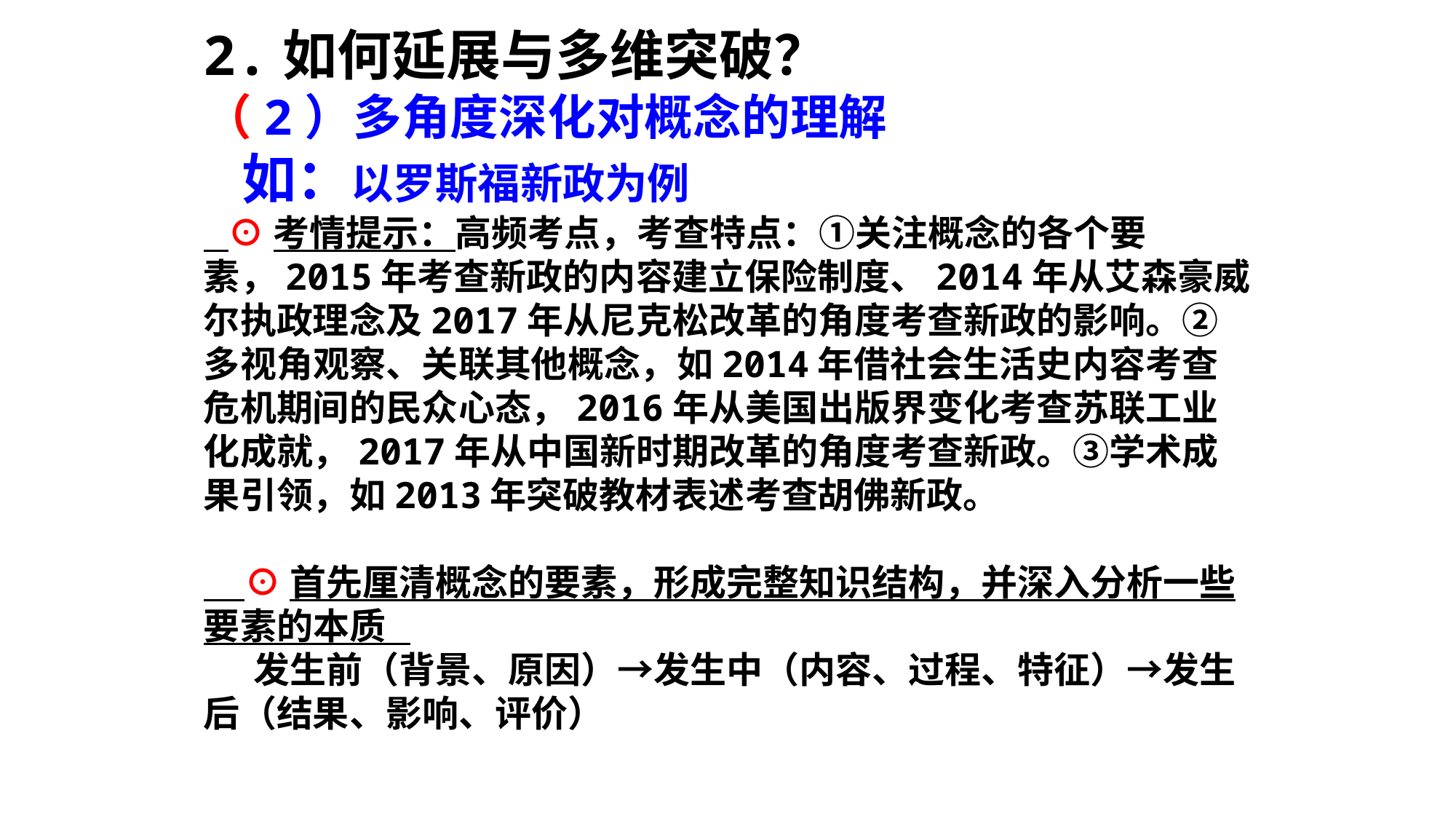

2.如何延展与多维突破？
（2）多角度深化对概念的理解
  如：以罗斯福新政为例
   ⊙考情提示：高频考点，考查特点：①关注概念的各个要素，2015年考查新政的内容建立保险制度、2014年从艾森豪威尔执政理念及2017年从尼克松改革的角度考查新政的影响。②多视角观察、关联其他概念，如2014年借社会生活史内容考查危机期间的民众心态，2016年从美国出版界变化考查苏联工业化成就，2017年从中国新时期改革的角度考查新政。③学术成果引领，如2013年突破教材表述考查胡佛新政。

     ⊙首先厘清概念的要素，形成完整知识结构，并深入分析一些要素的本质
     发生前（背景、原因）→发生中（内容、过程、特征）→发生后（结果、影响、评价）